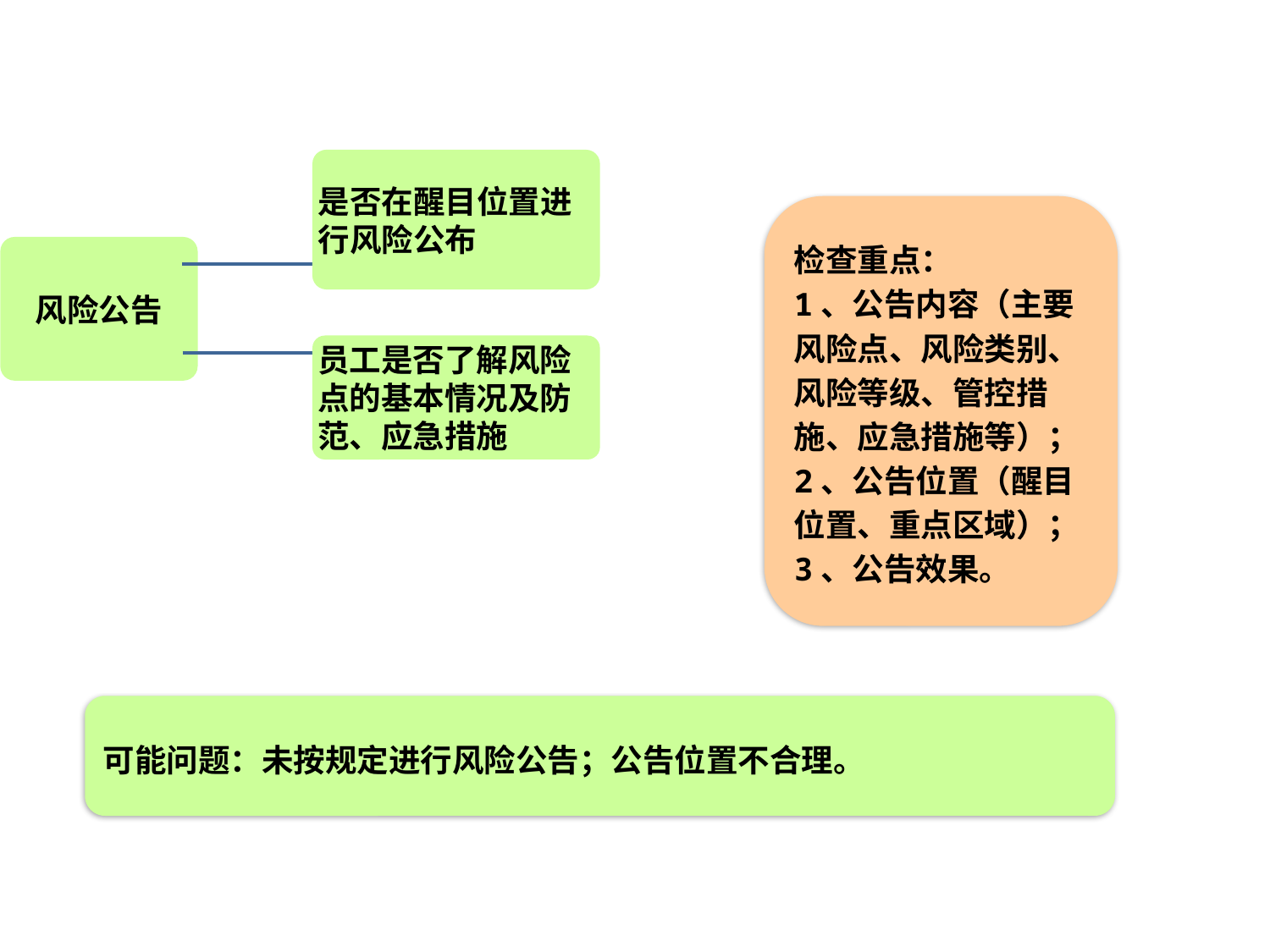

风险公告
是否在醒目位置进行风险公布
员工是否了解风险点的基本情况及防范、应急措施

检查重点：
1、公告内容（主要风险点、风险类别、风险等级、管控措施、应急措施等）；
2、公告位置（醒目位置、重点区域）；
3、公告效果。
可能问题：未按规定进行风险公告；公告位置不合理。
2017年11月 莱芜